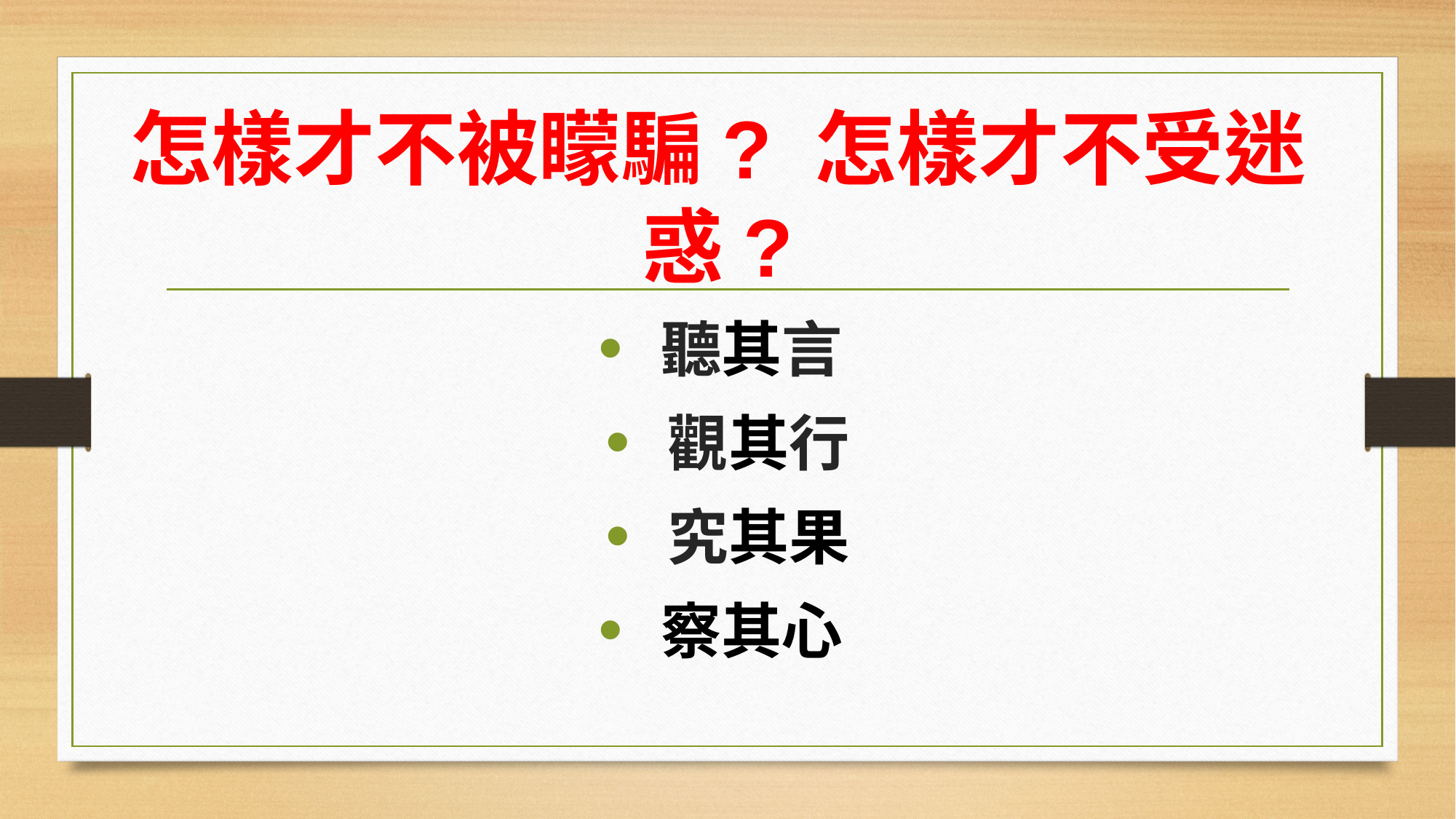

# 怎樣才不被矇騙? 怎樣才不受迷惑?
 聽其言
 觀其行
 究其果
 察其心